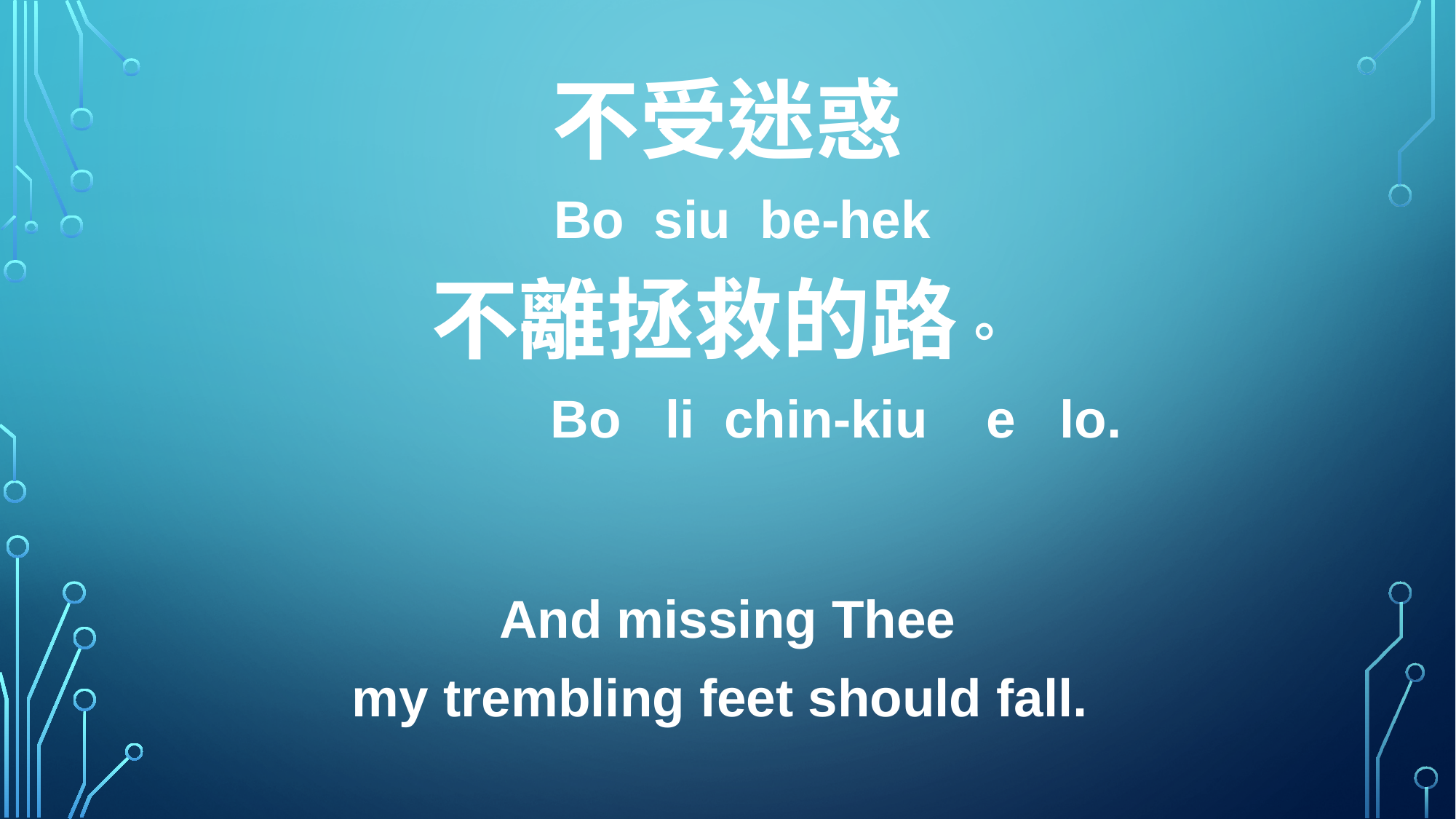

不受迷惑
  Bo  siu  be-hek
不離拯救的路。
                            Bo   li  chin-kiu    e   lo.

And missing Thee
my trembling feet should fall.